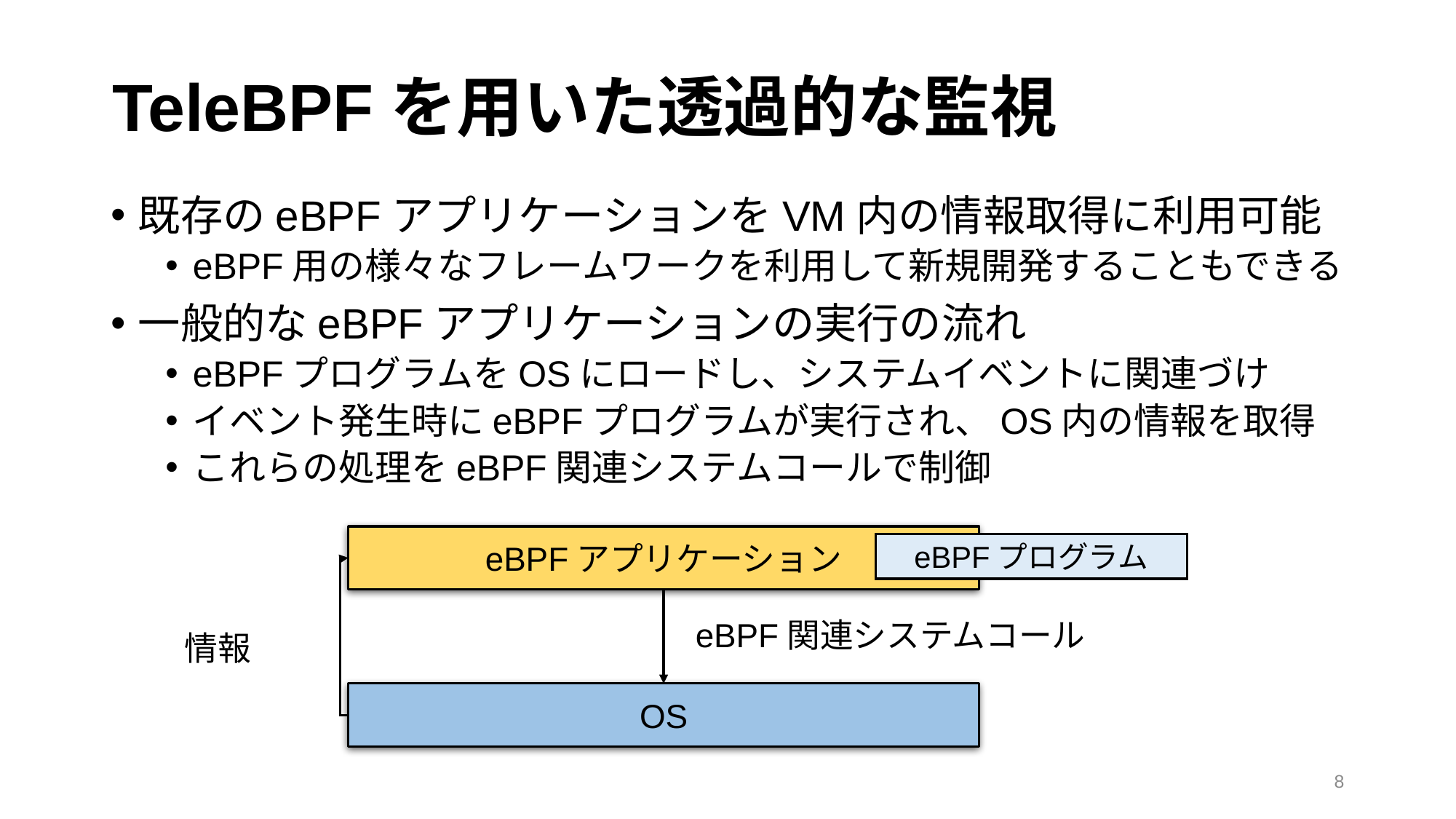

# TeleBPFを用いた透過的な監視
既存のeBPFアプリケーションをVM内の情報取得に利用可能
eBPF用の様々なフレームワークを利用して新規開発することもできる
一般的なeBPFアプリケーションの実行の流れ
eBPFプログラムをOSにロードし、システムイベントに関連づけ
イベント発生時にeBPFプログラムが実行され、OS内の情報を取得
これらの処理をeBPF関連システムコールで制御
eBPFアプリケーション
eBPFプログラム
eBPF関連システムコール
情報
OS
8